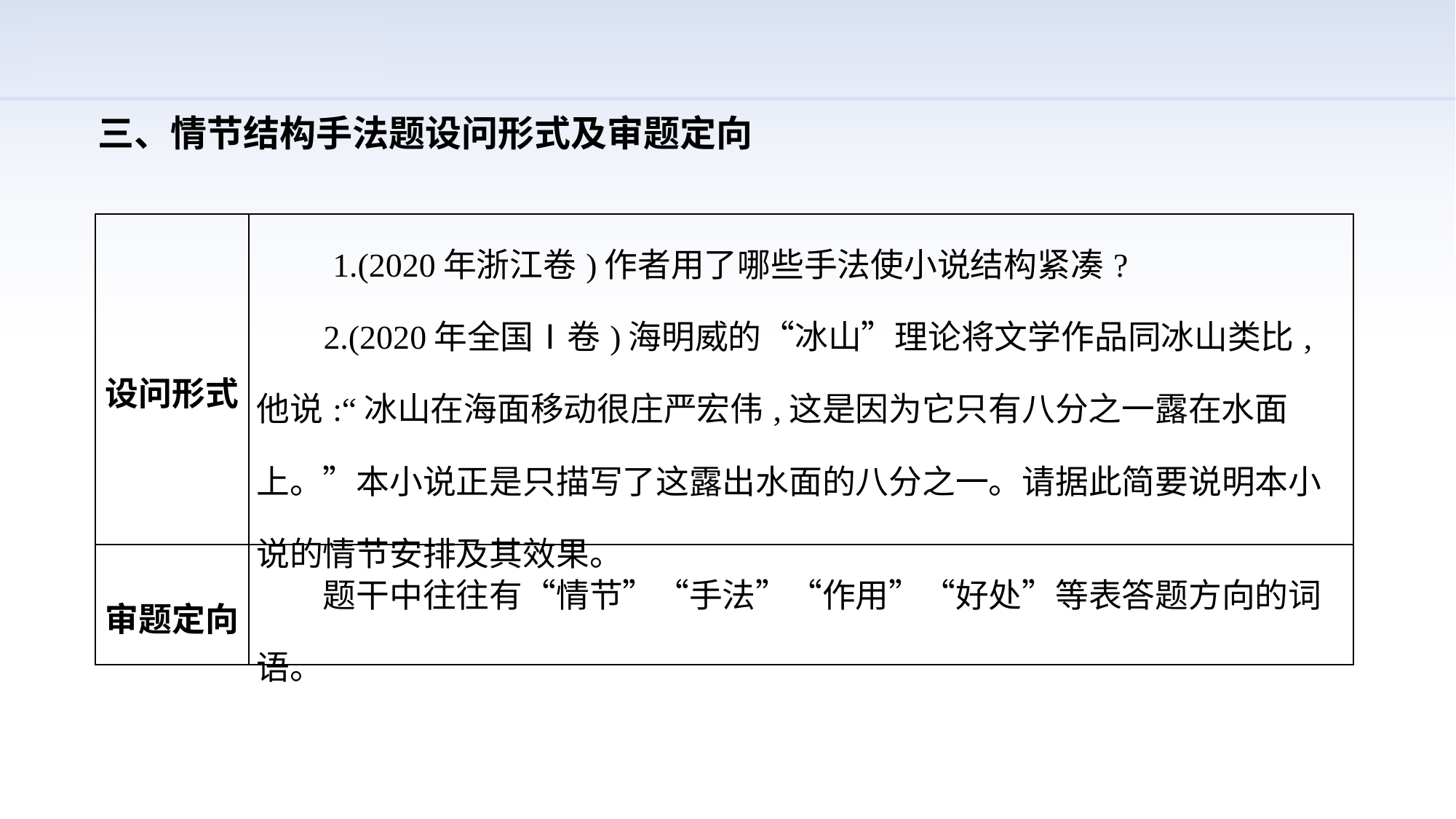

三、情节结构手法题设问形式及审题定向
| 设问形式 | 1.(2020年浙江卷)作者用了哪些手法使小说结构紧凑?　　 2.(2020年全国Ⅰ卷)海明威的“冰山”理论将文学作品同冰山类比,他说:“冰山在海面移动很庄严宏伟,这是因为它只有八分之一露在水面上。”本小说正是只描写了这露出水面的八分之一。请据此简要说明本小说的情节安排及其效果。 |
| --- | --- |
| 审题定向 | 题干中往往有“情节”“手法”“作用”“好处”等表答题方向的词语。 |